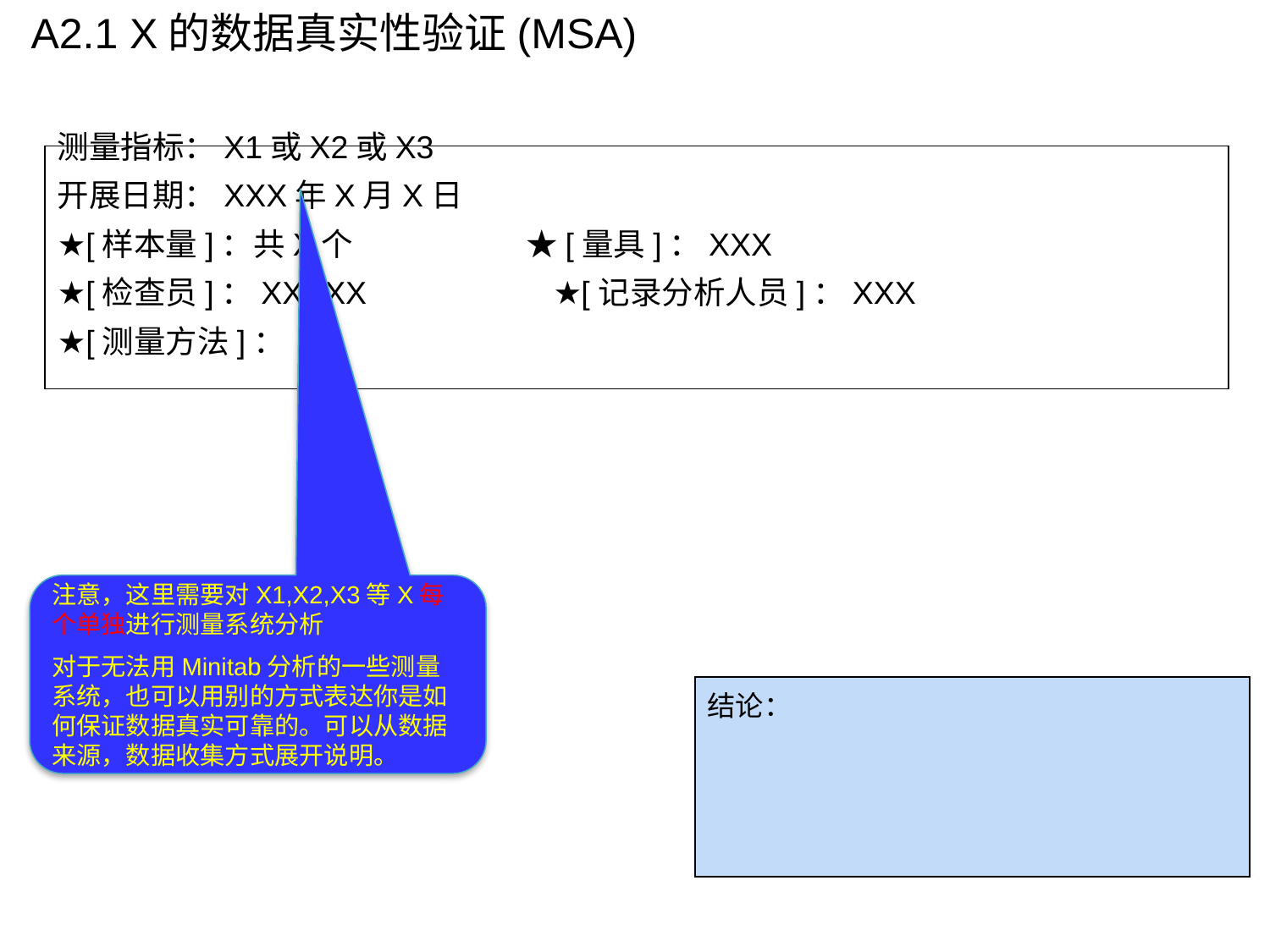

A2.1 X的数据真实性验证(MSA)

测量指标：X1或X2或X3
开展日期：XXX年X月X日
★[样本量]：共X个                        ★[量具]：XXX
★[检查员]：XXXXX                     ★[记录分析人员]：XXX
★[测量方法]：

注意，这里需要对X1,X2,X3等X每个单独进行测量系统分析
对于无法用Minitab分析的一些测量系统，也可以用别的方式表达你是如何保证数据真实可靠的。可以从数据来源，数据收集方式展开说明。
结论：